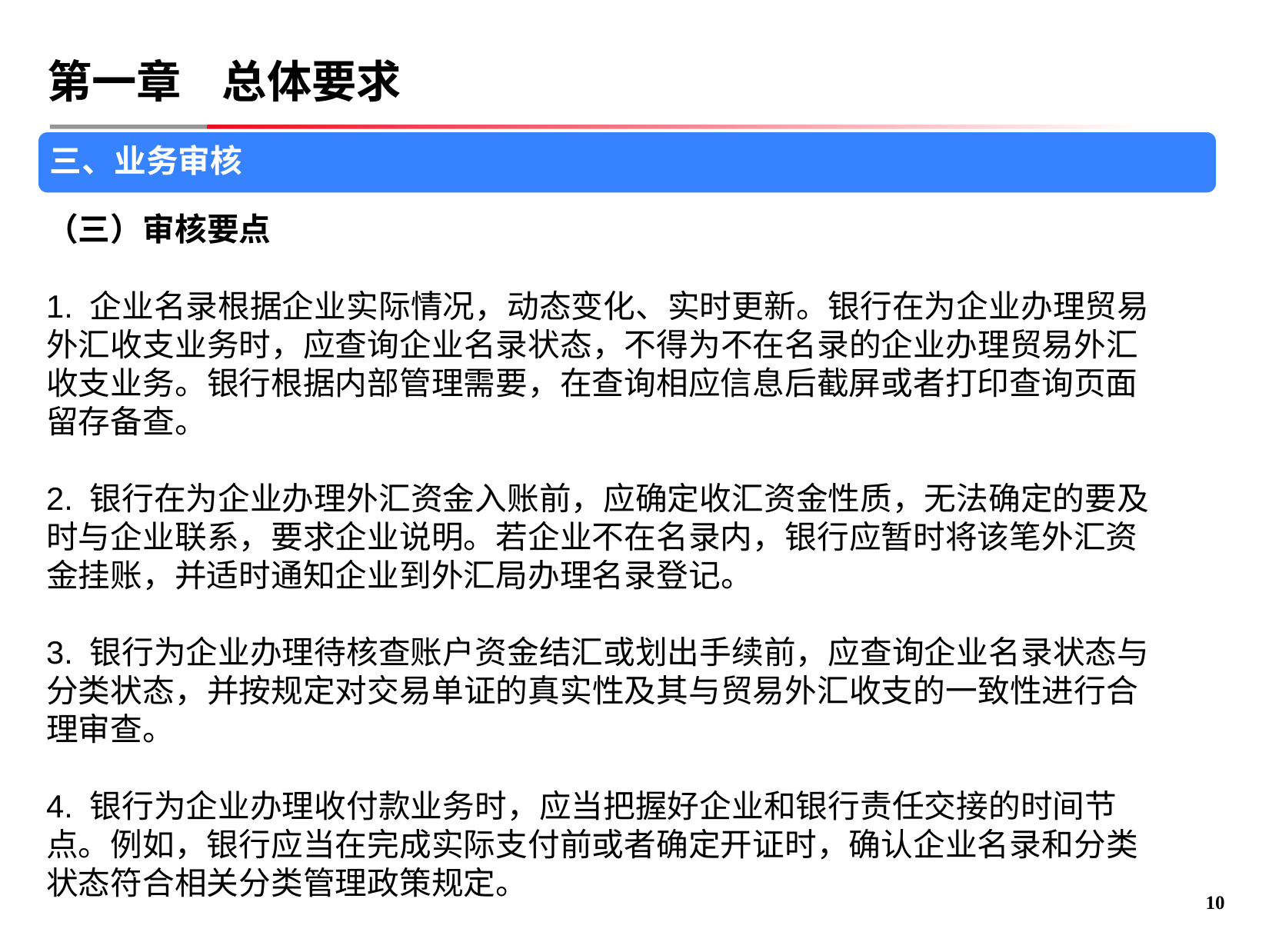

# 第一章    总体要求

三、业务审核
（三）审核要点

1. 企业名录根据企业实际情况，动态变化、实时更新。银行在为企业办理贸易外汇收支业务时，应查询企业名录状态，不得为不在名录的企业办理贸易外汇收支业务。银行根据内部管理需要，在查询相应信息后截屏或者打印查询页面留存备查。

2. 银行在为企业办理外汇资金入账前，应确定收汇资金性质，无法确定的要及时与企业联系，要求企业说明。若企业不在名录内，银行应暂时将该笔外汇资金挂账，并适时通知企业到外汇局办理名录登记。

3. 银行为企业办理待核查账户资金结汇或划出手续前，应查询企业名录状态与分类状态，并按规定对交易单证的真实性及其与贸易外汇收支的一致性进行合理审查。

4. 银行为企业办理收付款业务时，应当把握好企业和银行责任交接的时间节点。例如，银行应当在完成实际支付前或者确定开证时，确认企业名录和分类状态符合相关分类管理政策规定。
10